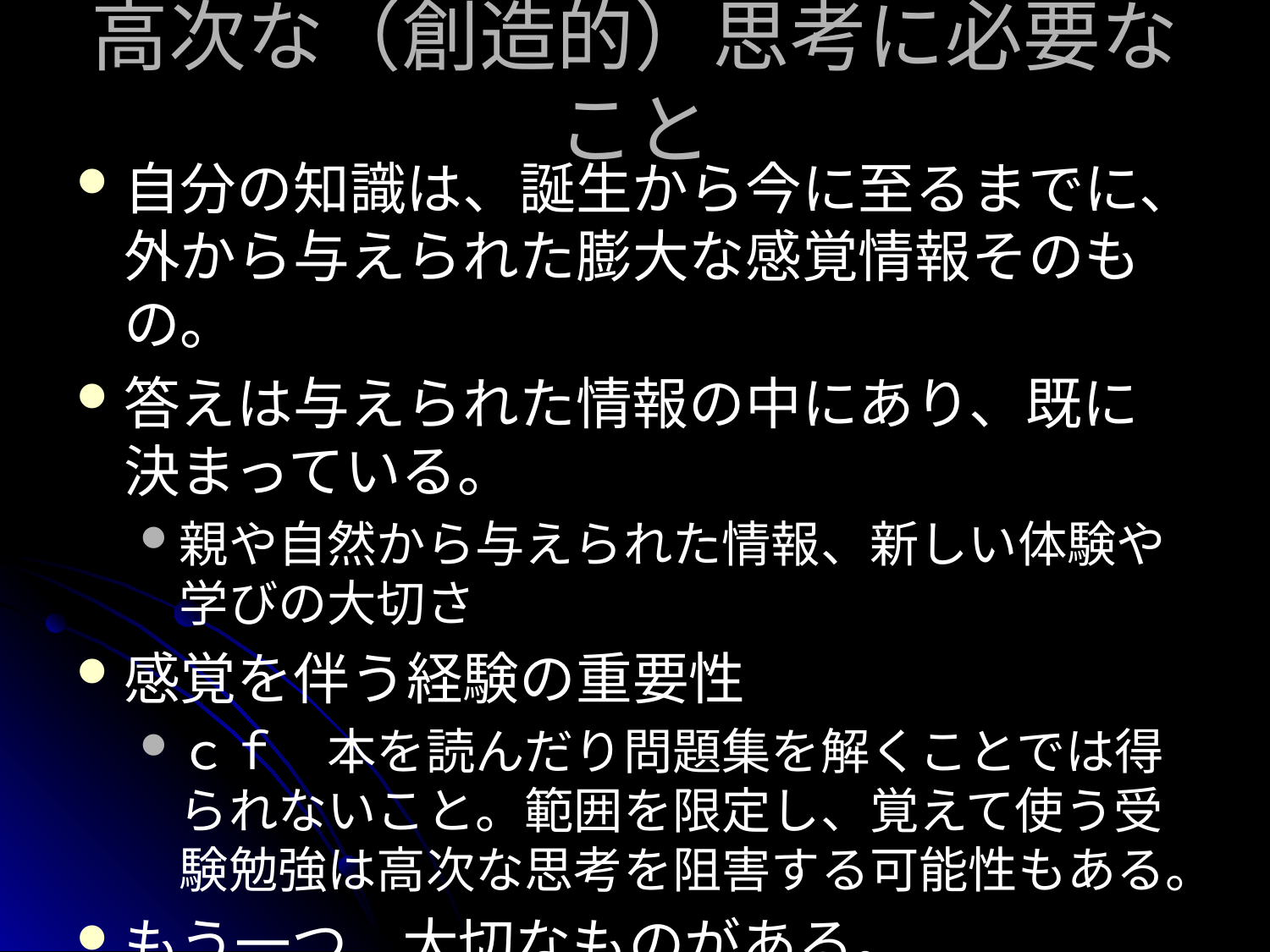

# 高次な（創造的）思考に必要なこと
自分の知識は、誕生から今に至るまでに、外から与えられた膨大な感覚情報そのもの。
答えは与えられた情報の中にあり、既に決まっている。
親や自然から与えられた情報、新しい体験や学びの大切さ
感覚を伴う経験の重要性
ｃｆ　本を読んだり問題集を解くことでは得られないこと。範囲を限定し、覚えて使う受験勉強は高次な思考を阻害する可能性もある。
もう一つ、大切なものがある。